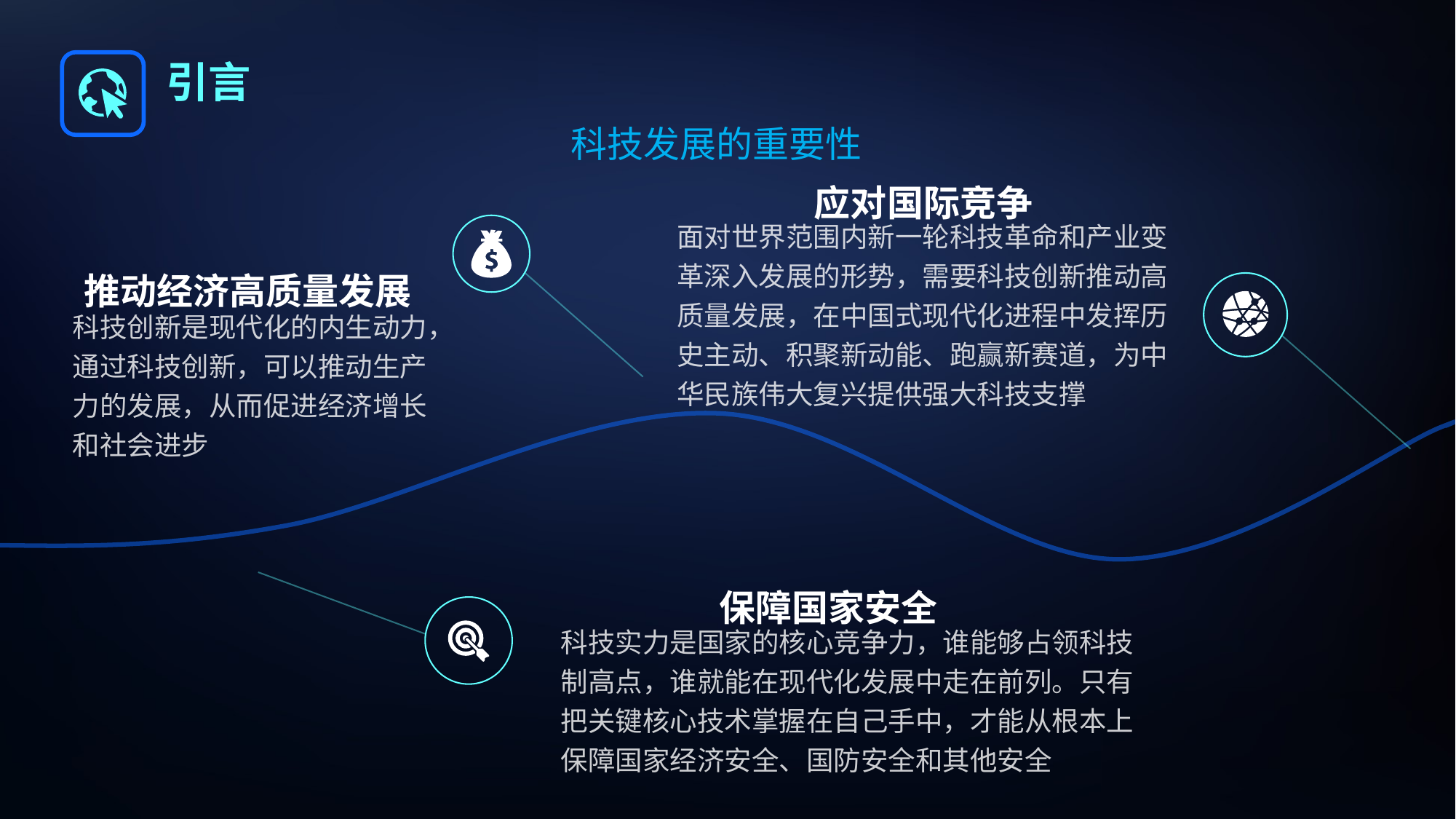

引言
科技发展的重要性

应对国际竞争
面对世界范围内新一轮科技革命和产业变革深入发展的形势，需要科技创新推动高质量发展，在中国式现代化进程中发挥历史主动、积聚新动能、跑赢新赛道，为中华民族伟大复兴提供强大科技支撑

推动经济高质量发展
科技创新是现代化的内生动力，通过科技创新，可以推动生产力的发展，从而促进经济增长和社会进步

保障国家安全
科技实力是国家的核心竞争力，谁能够占领科技制高点，谁就能在现代化发展中走在前列。只有把关键核心技术掌握在自己手中，才能从根本上保障国家经济安全、国防安全和其他安全